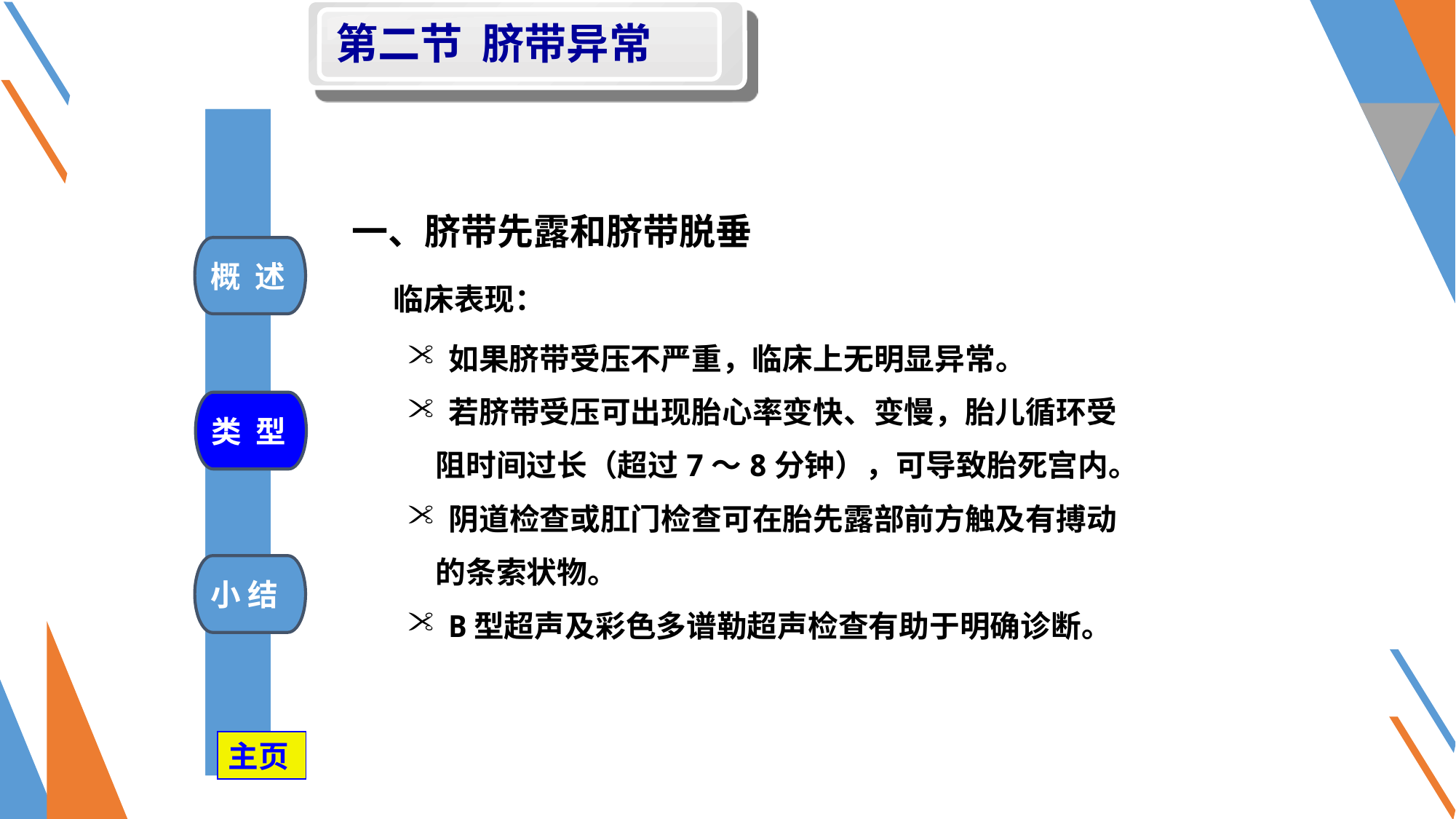

第二节  脐带异常

一、脐带先露和脐带脱垂
     临床表现：
概  述
如果脐带受压不严重，临床上无明显异常。
若脐带受压可出现胎心率变快、变慢，胎儿循环受
   阻时间过长（超过7～8分钟），可导致胎死宫内。
阴道检查或肛门检查可在胎先露部前方触及有搏动
   的条索状物。
B型超声及彩色多谱勒超声检查有助于明确诊断。
类  型
小 结
主页